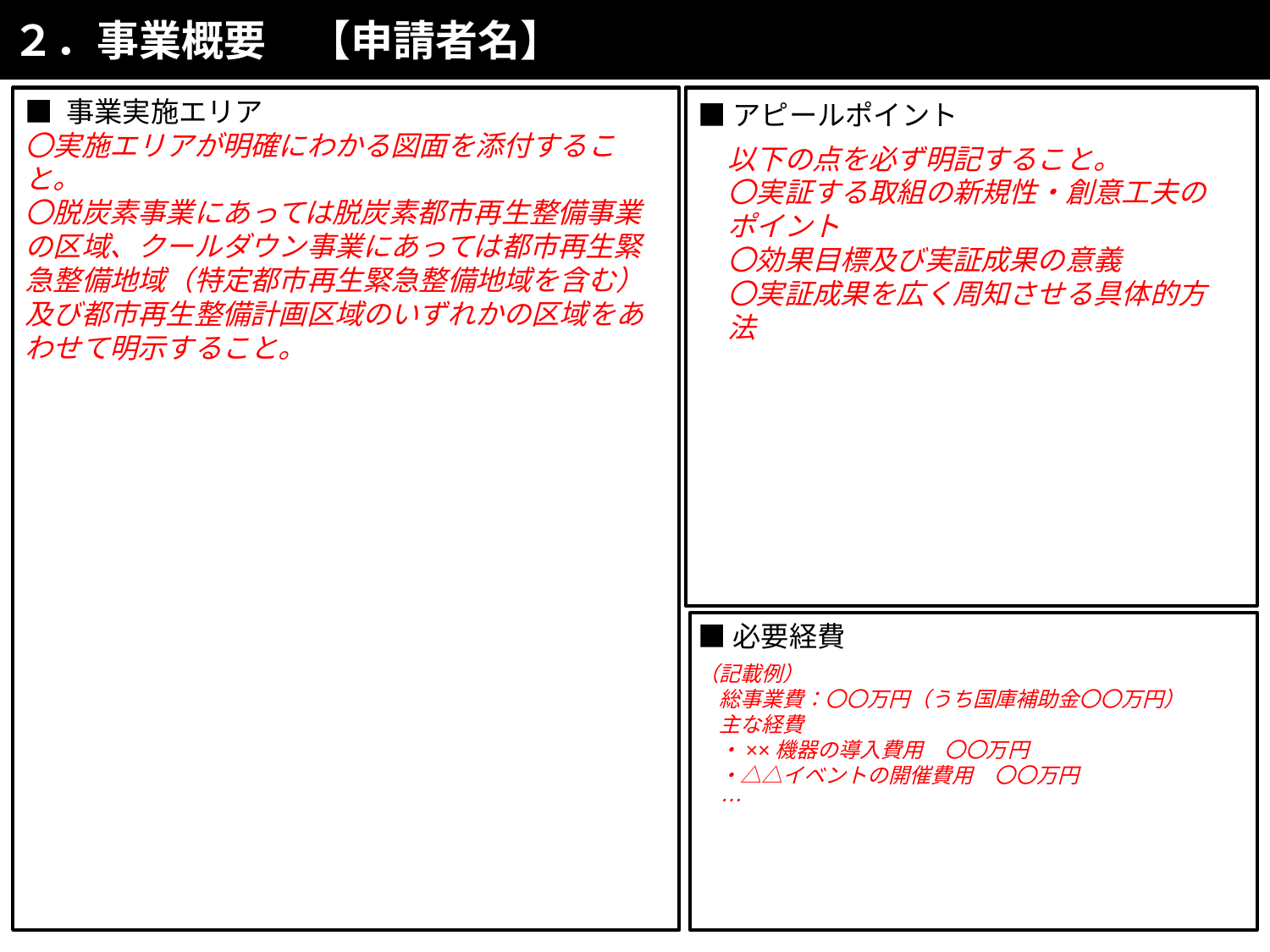

２．事業概要　【申請者名】
赤字注意書きは削除した上で作成すること。
■ 事業実施エリア
〇実施エリアが明確にわかる図面を添付すること。
〇脱炭素事業にあっては脱炭素都市再生整備事業の区域、クールダウン事業にあっては都市再生緊急整備地域（特定都市再生緊急整備地域を含む）及び都市再生整備計画区域のいずれかの区域をあわせて明示すること。

■アピールポイント
以下の点を必ず明記すること。
〇実証する取組の新規性・創意工夫のポイント
〇効果目標及び実証成果の意義
〇実証成果を広く周知させる具体的方法
■必要経費

（記載例）
　総事業費：〇〇万円（うち国庫補助金〇〇万円）
　主な経費
　・××機器の導入費用　〇〇万円
　・△△イベントの開催費用　〇〇万円
　…